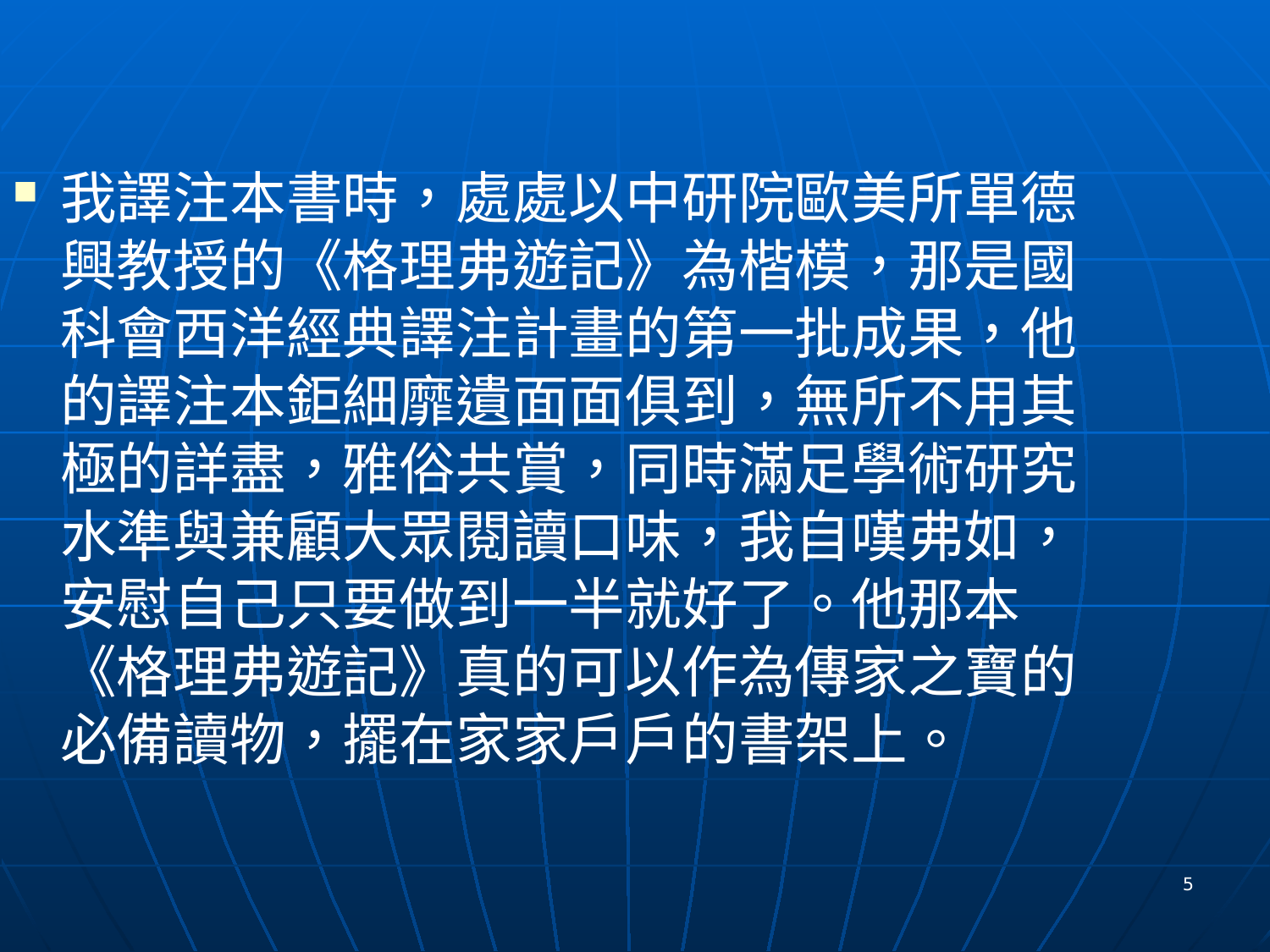

我譯注本書時，處處以中研院歐美所單德興教授的《格理弗遊記》為楷模，那是國科會西洋經典譯注計畫的第一批成果，他的譯注本鉅細靡遺面面俱到，無所不用其極的詳盡，雅俗共賞，同時滿足學術研究水準與兼顧大眾閱讀口味，我自嘆弗如，安慰自己只要做到一半就好了。他那本《格理弗遊記》真的可以作為傳家之寶的必備讀物，擺在家家戶戶的書架上。

5